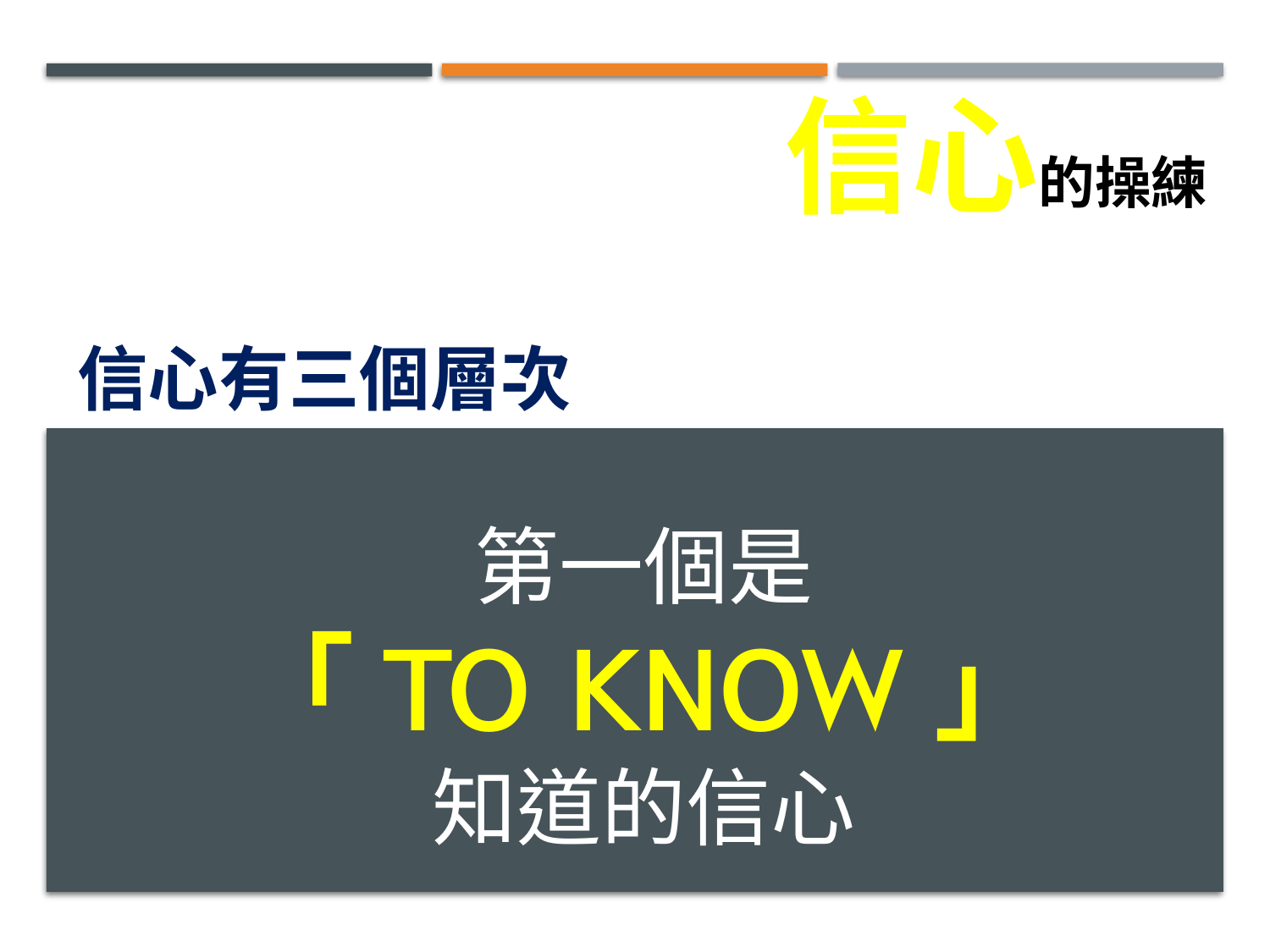

信心的操練
信心有三個層次
# 第一個是 「to know」 知道的信心